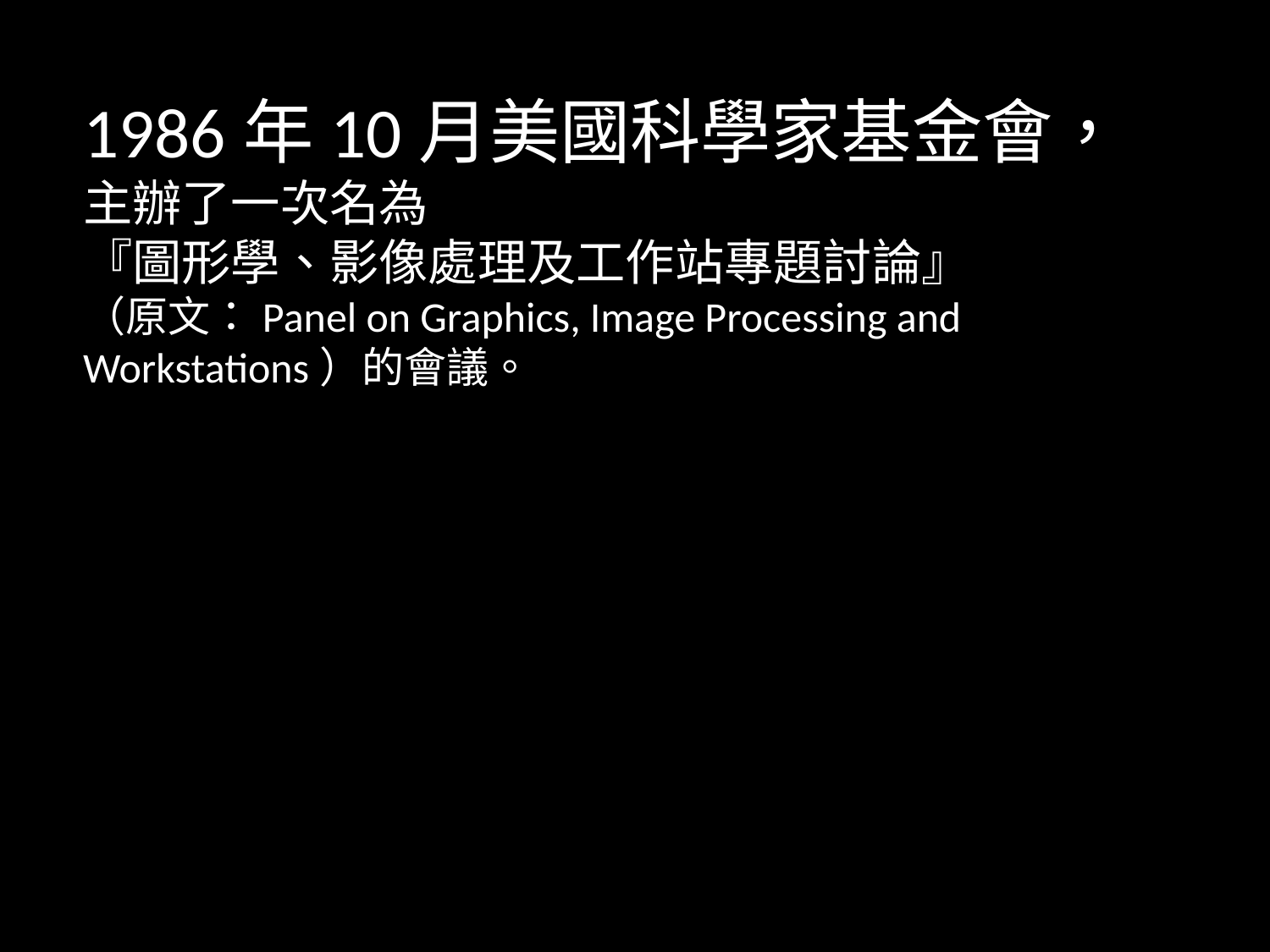

1986年10月美國科學家基金會，
主辦了一次名為
『圖形學、影像處理及工作站專題討論』
（原文：Panel on Graphics, Image Processing and Workstations）的會議。